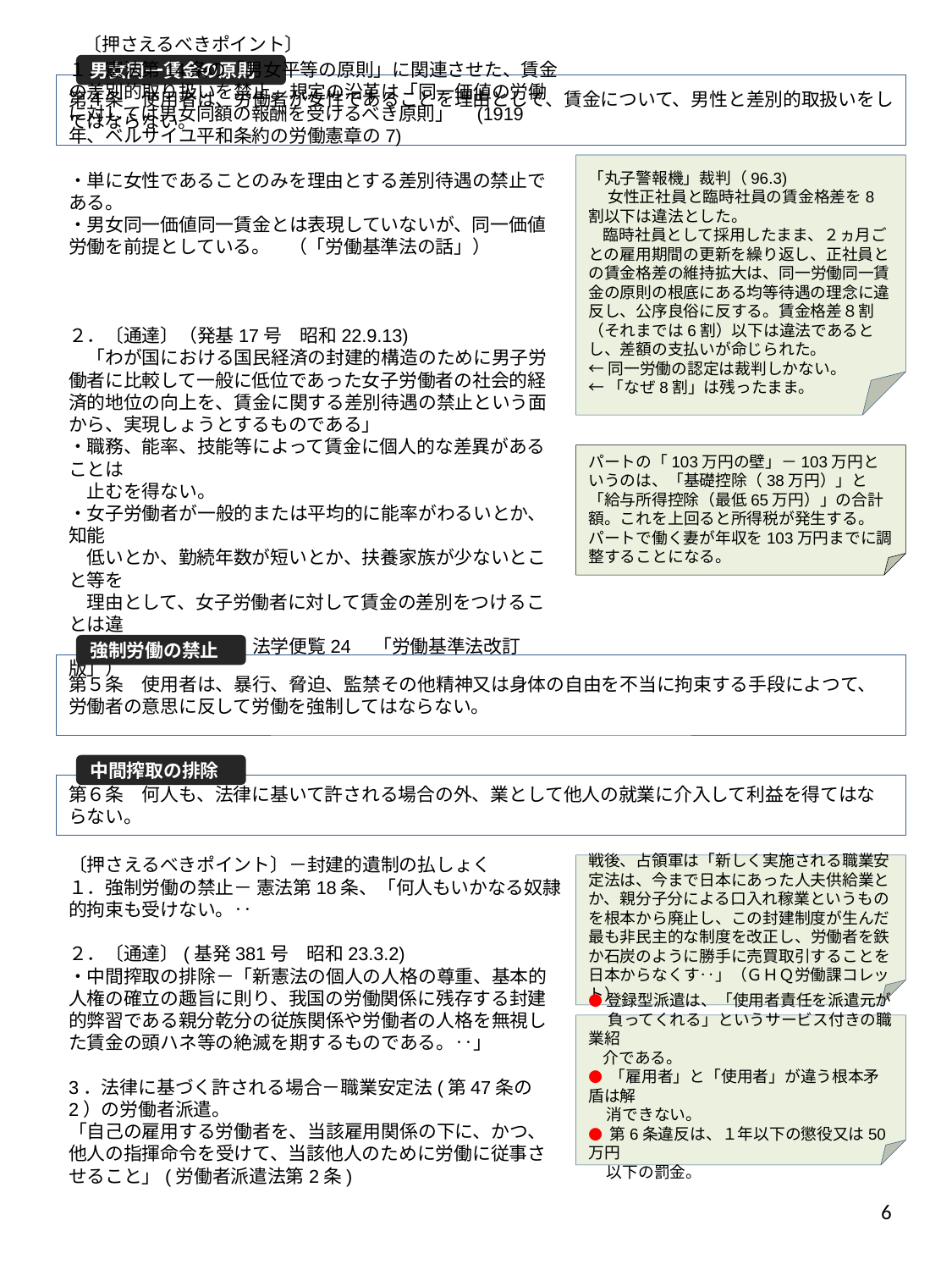

男女同一賃金の原則

第４条　使用者は、労働者が女性であることを理由として、賃金について、男性と差別的取扱いをしてはならない。

 〔押さえるべきポイント〕
１．憲法第14条の「男女平等の原則」に関連させた、賃金の差別的取り扱いを禁止。規定の沿革は「同一価値の労働に対しては男女同額の報酬を受けるべき原則」　(1919年、ベルサイユ平和条約の労働憲章の7)
・単に女性であることのみを理由とする差別待遇の禁止である。
・男女同一価値同一賃金とは表現していないが、同一価値労働を前提としている。　（「労働基準法の話」）

２．〔通達〕（発基17号　昭和22.9.13)
　「わが国における国民経済の封建的構造のために男子労働者に比較して一般に低位であった女子労働者の社会的経済的地位の向上を、賃金に関する差別待遇の禁止という面から、実現しょうとするものである」
・職務、能率、技能等によって賃金に個人的な差異があることは
　止むを得ない。
・女子労働者が一般的または平均的に能率がわるいとか、知能
　低いとか、勤続年数が短いとか、扶養家族が少ないとこと等を
　理由として、女子労働者に対して賃金の差別をつけることは違
　法である。（詳解・法学便覧24　「労働基準法改訂版」）

「丸子警報機」裁判（96.3)
　 女性正社員と臨時社員の賃金格差を8割以下は違法とした。
   臨時社員として採用したまま、２ヵ月ごとの雇用期間の更新を繰り返し、正社員との賃金格差の維持拡大は、同一労働同一賃金の原則の根底にある均等待遇の理念に違反し、公序良俗に反する。賃金格差８割（それまでは6割）以下は違法であるとし、差額の支払いが命じられた。
←同一労働の認定は裁判しかない。
←「なぜ8割」は残ったまま。
#

パートの「103万円の壁」－103万円というのは、「基礎控除（38万円）」と「給与所得控除（最低65万円）」の合計額。これを上回ると所得税が発生する。パートで働く妻が年収を103万円までに調整することになる。
強制労働の禁止
第５条　使用者は、暴行、脅迫、監禁その他精神又は身体の自由を不当に拘束する手段によつて、労働者の意思に反して労働を強制してはならない。
中間搾取の排除

第６条　何人も、法律に基いて許される場合の外、業として他人の就業に介入して利益を得てはならない。

〔押さえるべきポイント〕－封建的遺制の払しょく
１．強制労働の禁止－ 憲法第18条、「何人もいかなる奴隷的拘束も受けない。‥

２．〔通達〕(基発381号　昭和23.3.2)
・中間搾取の排除－「新憲法の個人の人格の尊重、基本的人権の確立の趣旨に則り、我国の労働関係に残存する封建的弊習である親分乾分の従族関係や労働者の人格を無視した賃金の頭ハネ等の絶滅を期するものである。‥」

3．法律に基づく許される場合－職業安定法(第47条の2）の労働者派遣。
「自己の雇用する労働者を、当該雇用関係の下に、かつ、他人の指揮命令を受けて、当該他人のために労働に従事させること」(労働者派遣法第2条)

戦後、占領軍は「新しく実施される職業安定法は、今まで日本にあった人夫供給業とか、親分子分による口入れ稼業というものを根本から廃止し、この封建制度が生んだ最も非民主的な制度を改正し、労働者を鉄か石炭のように勝手に売買取引することを日本からなくす‥」（ＧＨＱ労働課コレット）

●登録型派遣は、「使用者責任を派遣元が
　 負ってくれる」というサービス付きの職業紹
   介である。
● 「雇用者」と「使用者」が違う根本矛盾は解
    消できない。
● 第6条違反は、１年以下の懲役又は50万円
    以下の罰金。
6